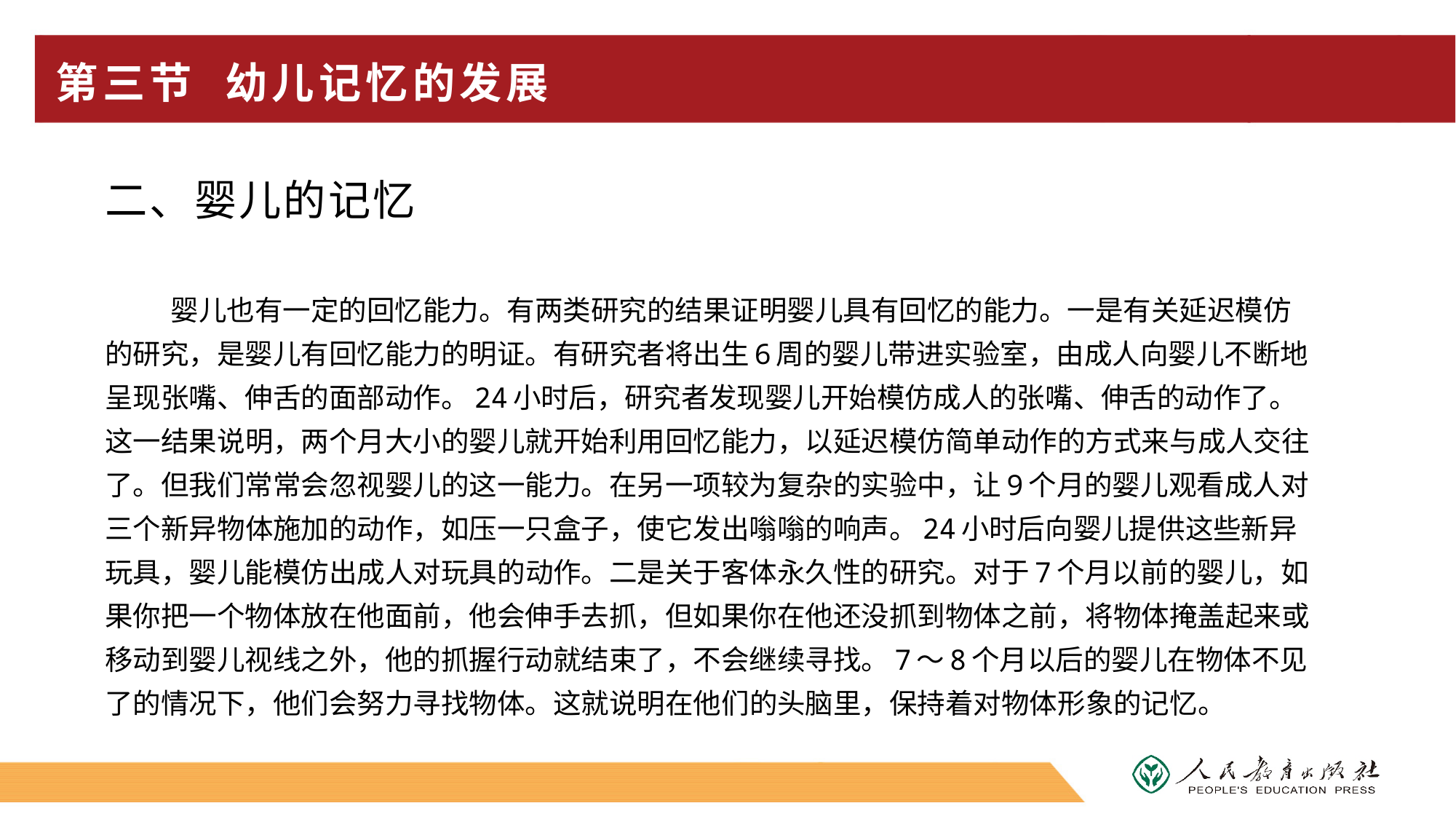

# 第三节  幼儿记忆的发展
二、婴儿的记忆
婴儿也有一定的回忆能力。有两类研究的结果证明婴儿具有回忆的能力。一是有关延迟模仿的研究，是婴儿有回忆能力的明证。有研究者将出生6周的婴儿带进实验室，由成人向婴儿不断地呈现张嘴、伸舌的面部动作。24小时后，研究者发现婴儿开始模仿成人的张嘴、伸舌的动作了。这一结果说明，两个月大小的婴儿就开始利用回忆能力，以延迟模仿简单动作的方式来与成人交往了。但我们常常会忽视婴儿的这一能力。在另一项较为复杂的实验中，让9个月的婴儿观看成人对三个新异物体施加的动作，如压一只盒子，使它发出嗡嗡的响声。24小时后向婴儿提供这些新异玩具，婴儿能模仿出成人对玩具的动作。二是关于客体永久性的研究。对于7个月以前的婴儿，如果你把一个物体放在他面前，他会伸手去抓，但如果你在他还没抓到物体之前，将物体掩盖起来或移动到婴儿视线之外，他的抓握行动就结束了，不会继续寻找。7～8个月以后的婴儿在物体不见了的情况下，他们会努力寻找物体。这就说明在他们的头脑里，保持着对物体形象的记忆。